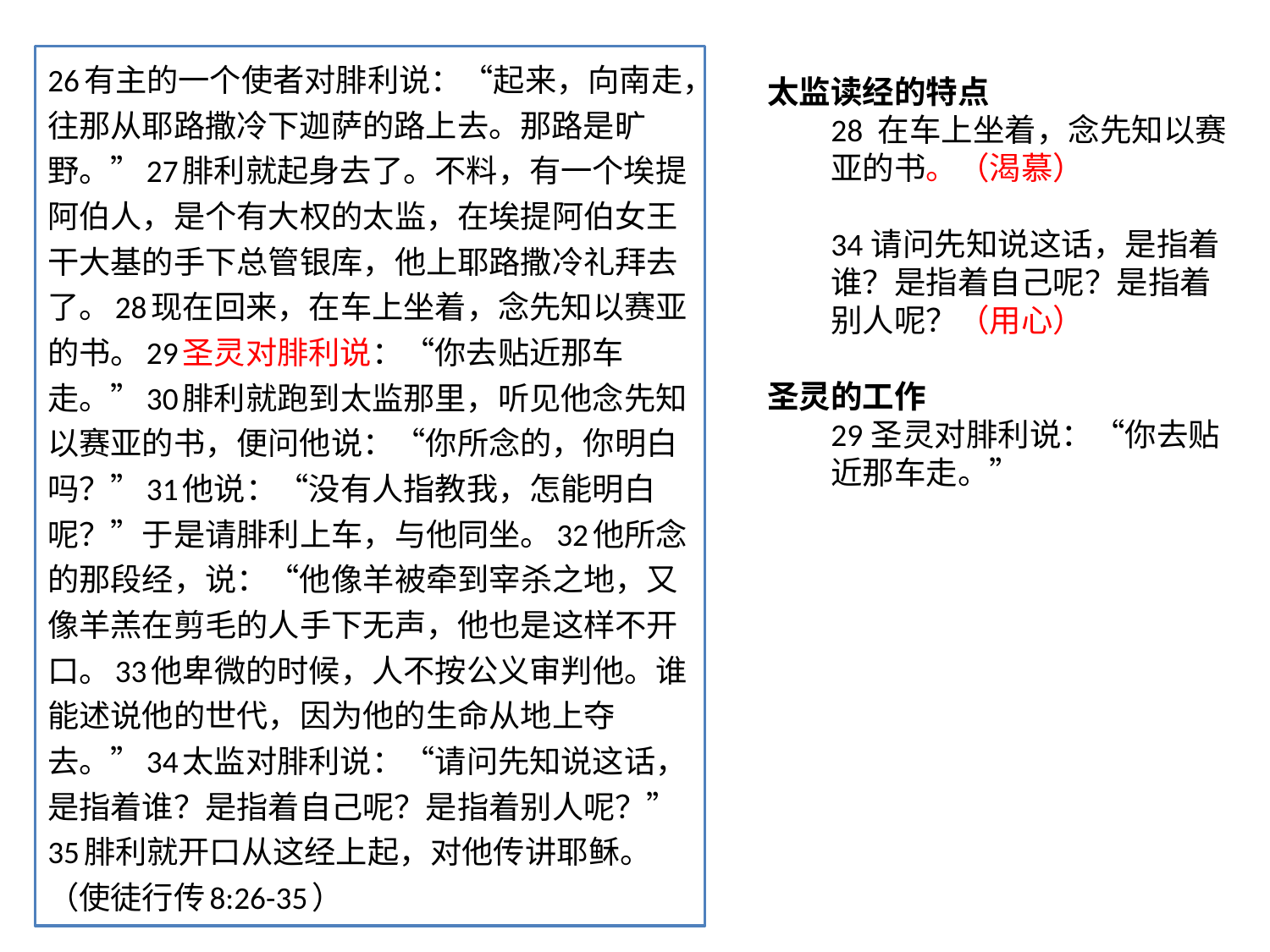

26有主的一个使者对腓利说：“起来，向南走，往那从耶路撒冷下迦萨的路上去。那路是旷野。”27腓利就起身去了。不料，有一个埃提阿伯人，是个有大权的太监，在埃提阿伯女王干大基的手下总管银库，他上耶路撒冷礼拜去了。28现在回来，在车上坐着，念先知以赛亚的书。29圣灵对腓利说：“你去贴近那车走。”30腓利就跑到太监那里，听见他念先知以赛亚的书，便问他说：“你所念的，你明白吗？”31他说：“没有人指教我，怎能明白呢？”于是请腓利上车，与他同坐。32他所念的那段经，说：“他像羊被牵到宰杀之地，又像羊羔在剪毛的人手下无声，他也是这样不开口。33他卑微的时候，人不按公义审判他。谁能述说他的世代，因为他的生命从地上夺去。”34太监对腓利说：“请问先知说这话，是指着谁？是指着自己呢？是指着别人呢？”35腓利就开口从这经上起，对他传讲耶稣。（使徒行传8:26-35）
太监读经的特点
28 在车上坐着，念先知以赛亚的书。（渴慕）

34请问先知说这话，是指着谁？是指着自己呢？是指着别人呢？（用心）

圣灵的工作
29圣灵对腓利说：“你去贴近那车走。”